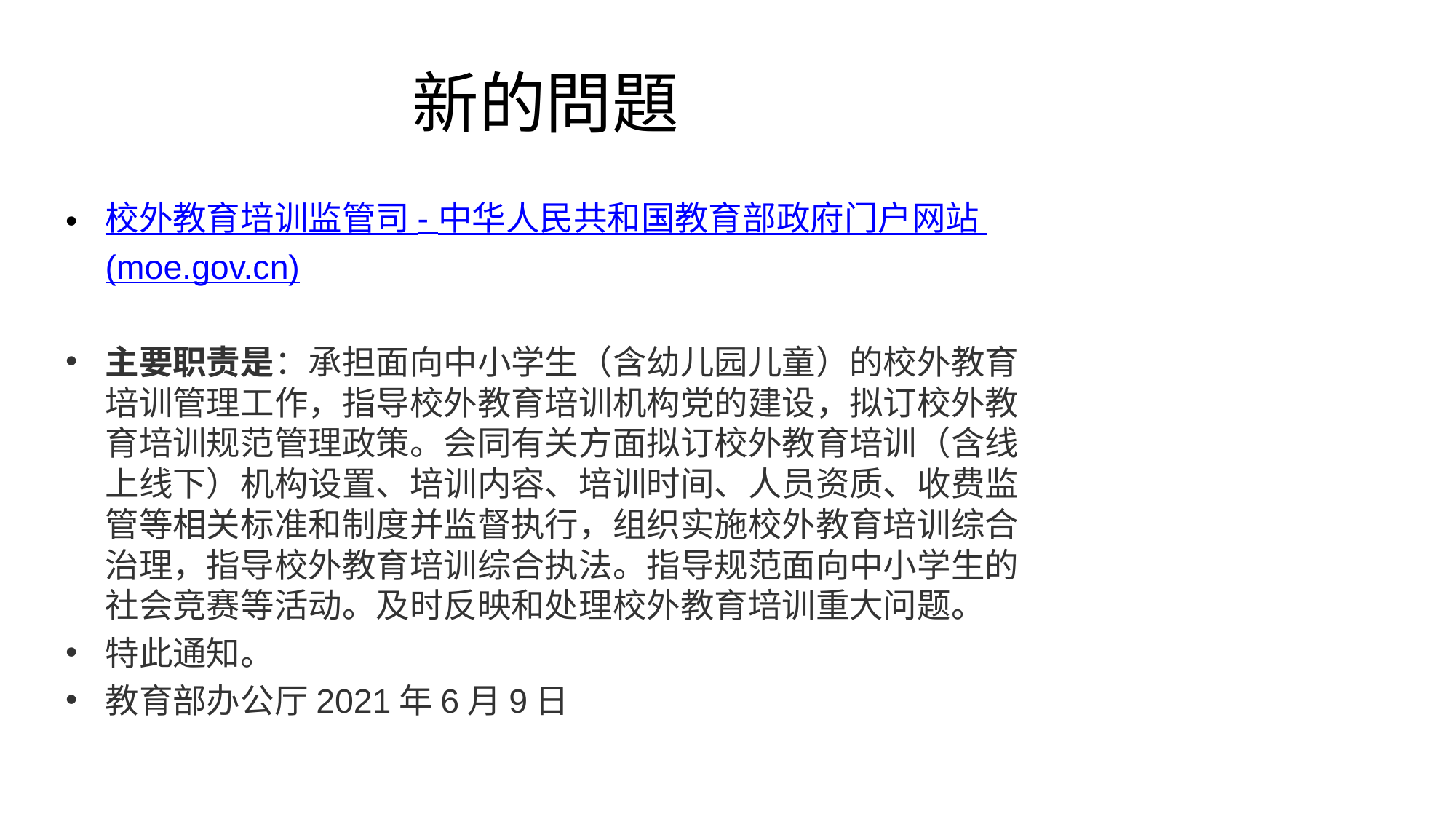

# 新的問題
校外教育培训监管司 - 中华人民共和国教育部政府门户网站 (moe.gov.cn)

主要职责是：承担面向中小学生（含幼儿园儿童）的校外教育培训管理工作，指导校外教育培训机构党的建设，拟订校外教育培训规范管理政策。会同有关方面拟订校外教育培训（含线上线下）机构设置、培训内容、培训时间、人员资质、收费监管等相关标准和制度并监督执行，组织实施校外教育培训综合治理，指导校外教育培训综合执法。指导规范面向中小学生的社会竞赛等活动。及时反映和处理校外教育培训重大问题。
特此通知。
教育部办公厅2021年6月9日